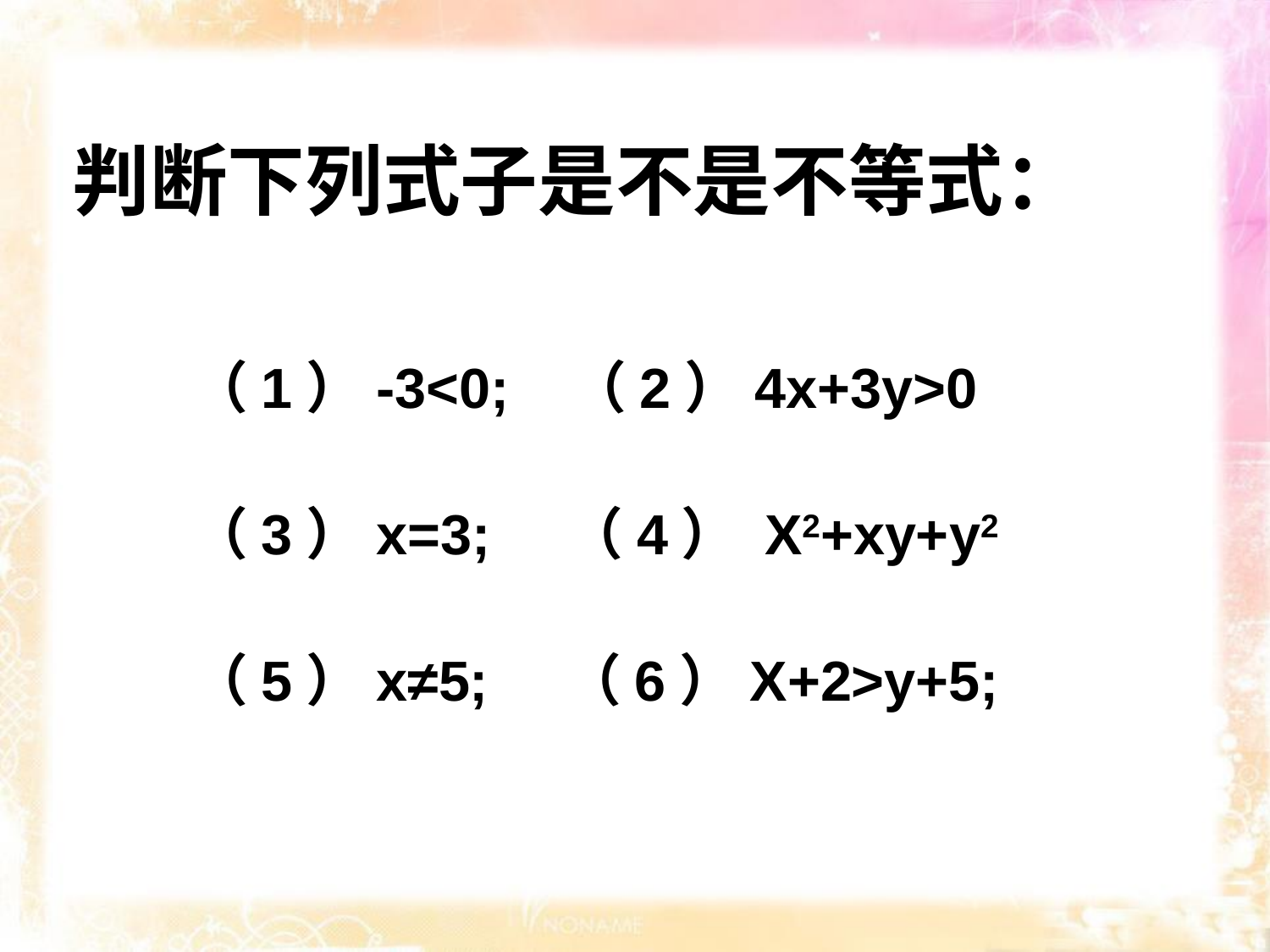

判断下列式子是不是不等式：
（1）-3<0;   （2）4x+3y>0
（3）x=3;    （4） X2+xy+y2
（5）x≠5;    （6）X+2>y+5;